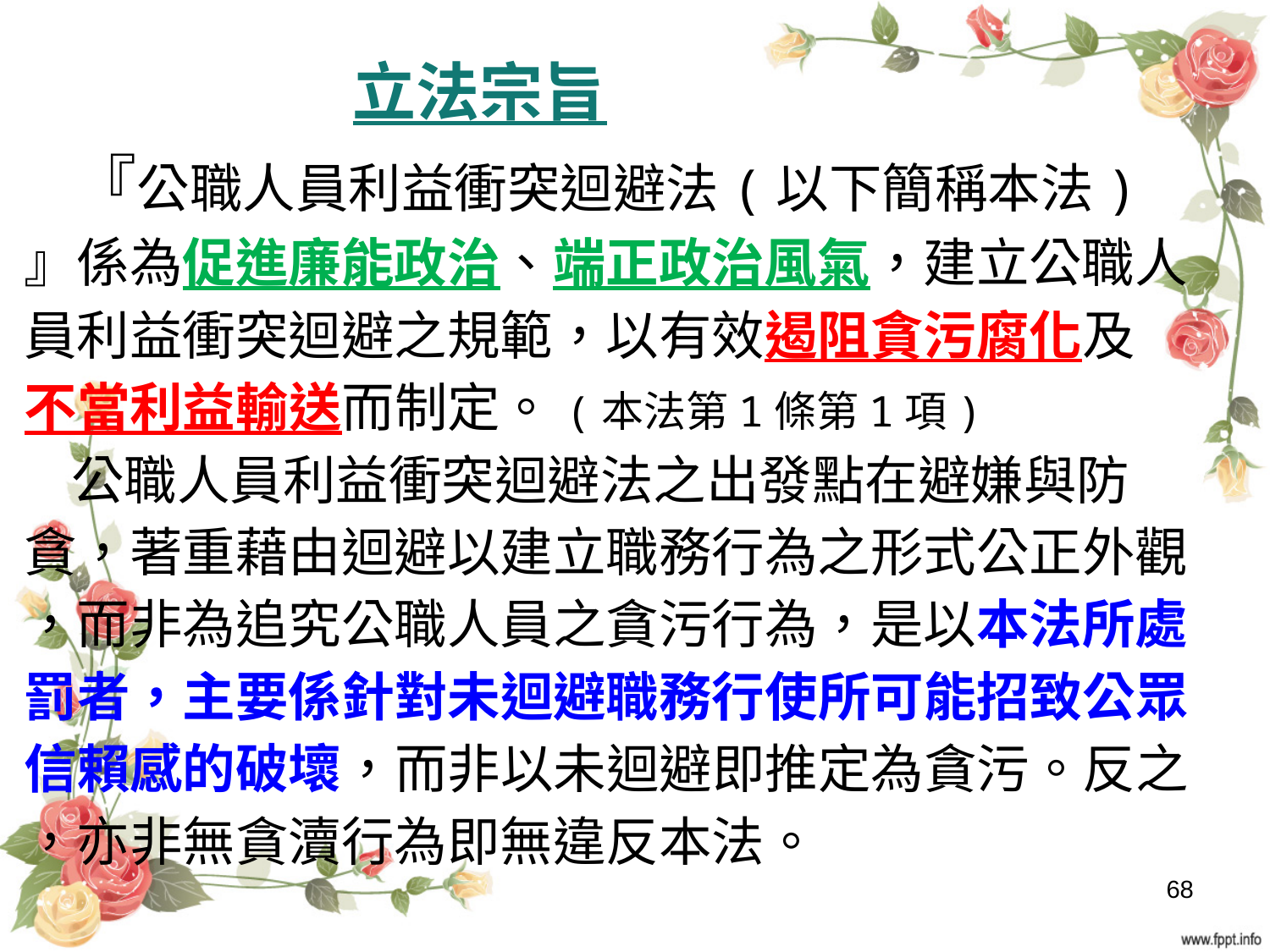

#
           立法宗旨

     『公職人員利益衝突迴避法(以下簡稱本法)
  』係為促進廉能政治、端正政治風氣，建立公職人
  員利益衝突迴避之規範，以有效遏阻貪污腐化及
  不當利益輸送而制定。(本法第1條第1項)
      公職人員利益衝突迴避法之出發點在避嫌與防
  貪，著重藉由迴避以建立職務行為之形式公正外觀
  ，而非為追究公職人員之貪污行為，是以本法所處
  罰者，主要係針對未迴避職務行使所可能招致公眾
  信賴感的破壞，而非以未迴避即推定為貪污。反之
  ，亦非無貪瀆行為即無違反本法。

68